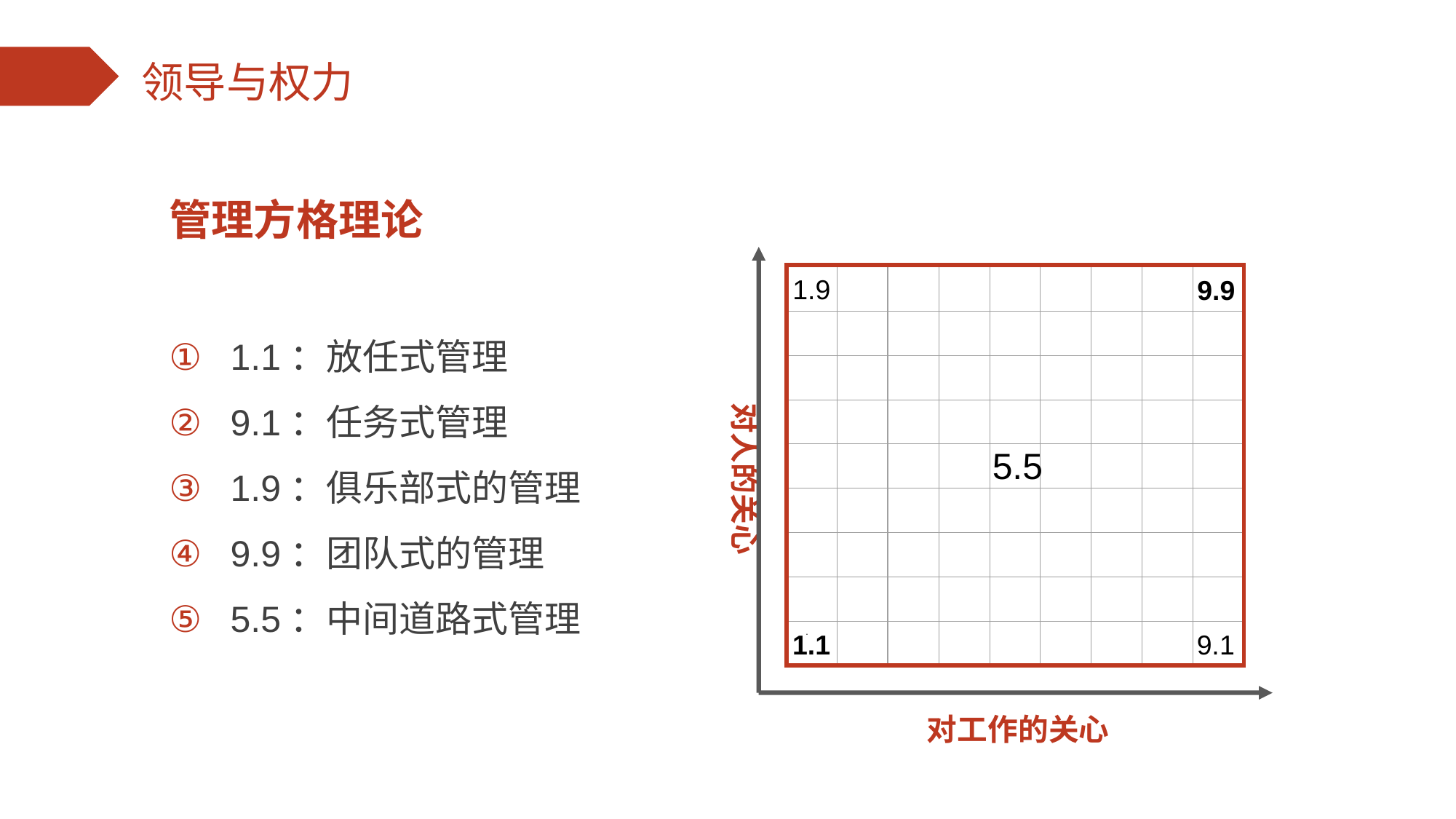

管理方格理论

.

1.9
9.9
1.1
9.1

对工作的关心
1.1：放任式管理
9.1：任务式管理
1.9：俱乐部式的管理
9.9：团队式的管理
5.5：中间道路式管理
对人的关心
5.5